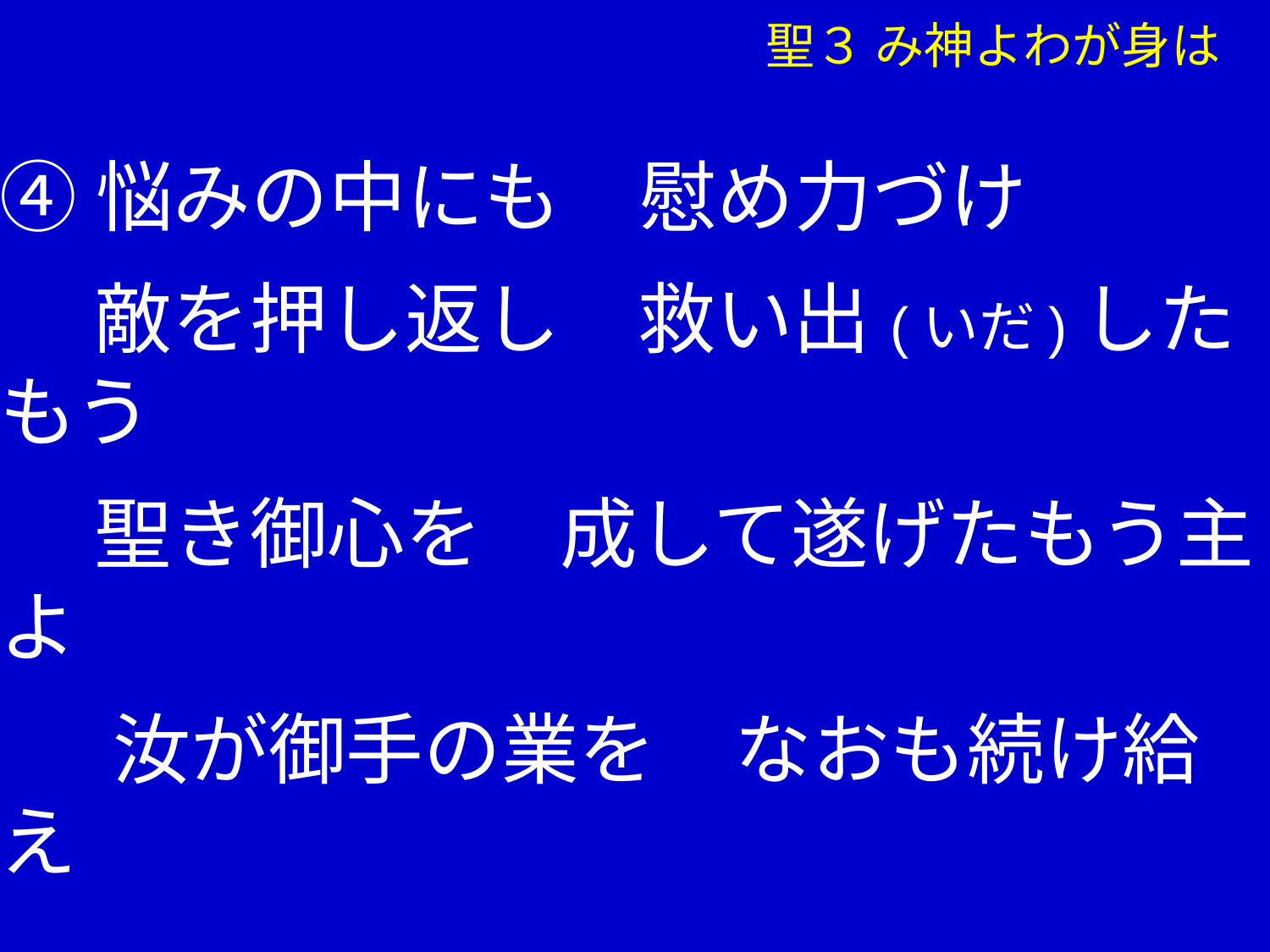

聖３ み神よわが身は
④悩みの中にも　慰め力づけ
　 敵を押し返し　救い出(いだ)したもう
　 聖き御心を　成して遂げたもう主よ
 　汝が御手の業を　なおも続け給え